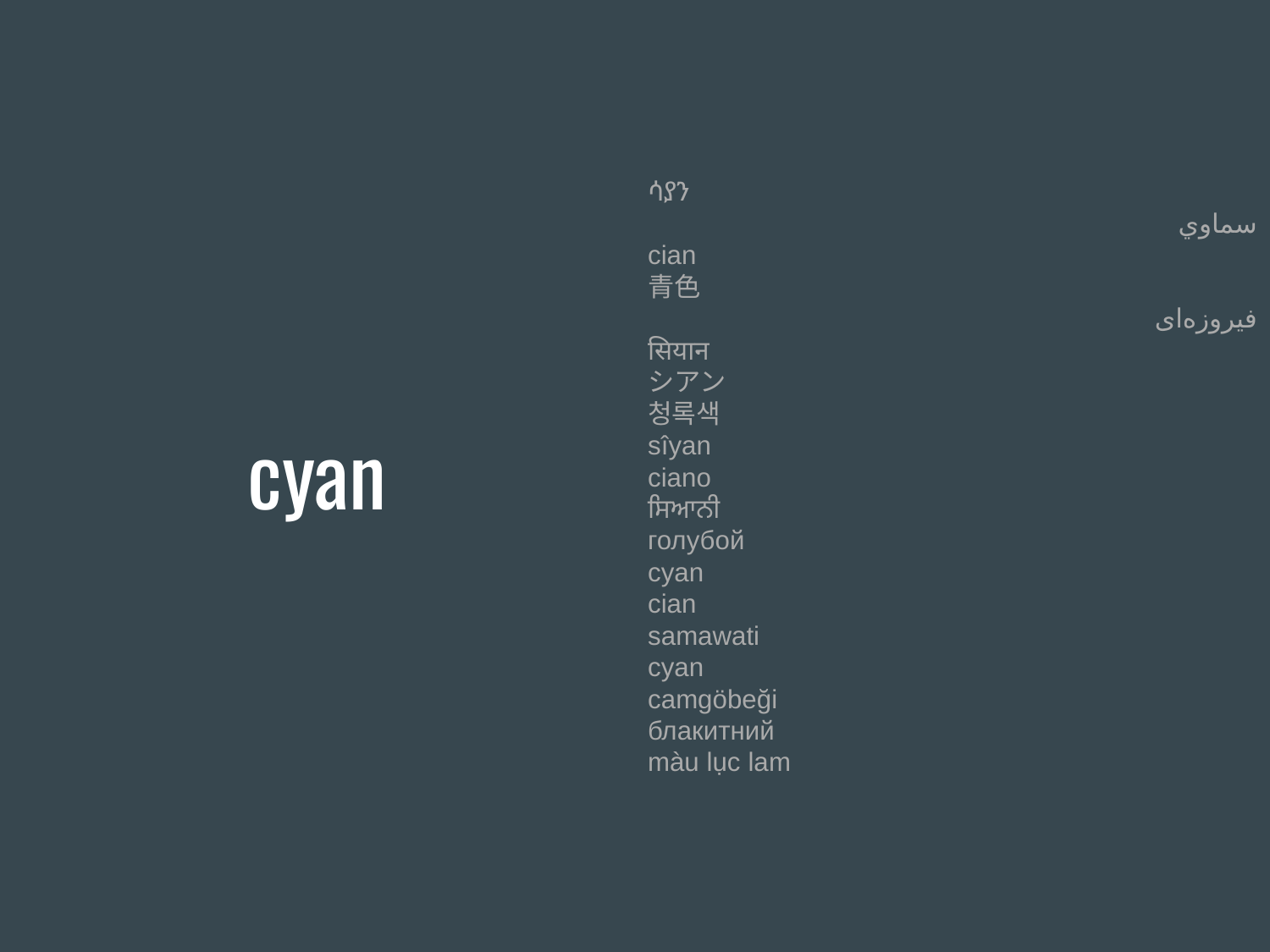

cyan
ሳያን
سماوي
cian
青色
فیروزه‌ای
सियान
シアン
청록색
sîyan
ciano
ਸਿਆਨੀ
голубой
cyan
cian
samawati
cyan
camgöbeği
блакитний
màu lục lam